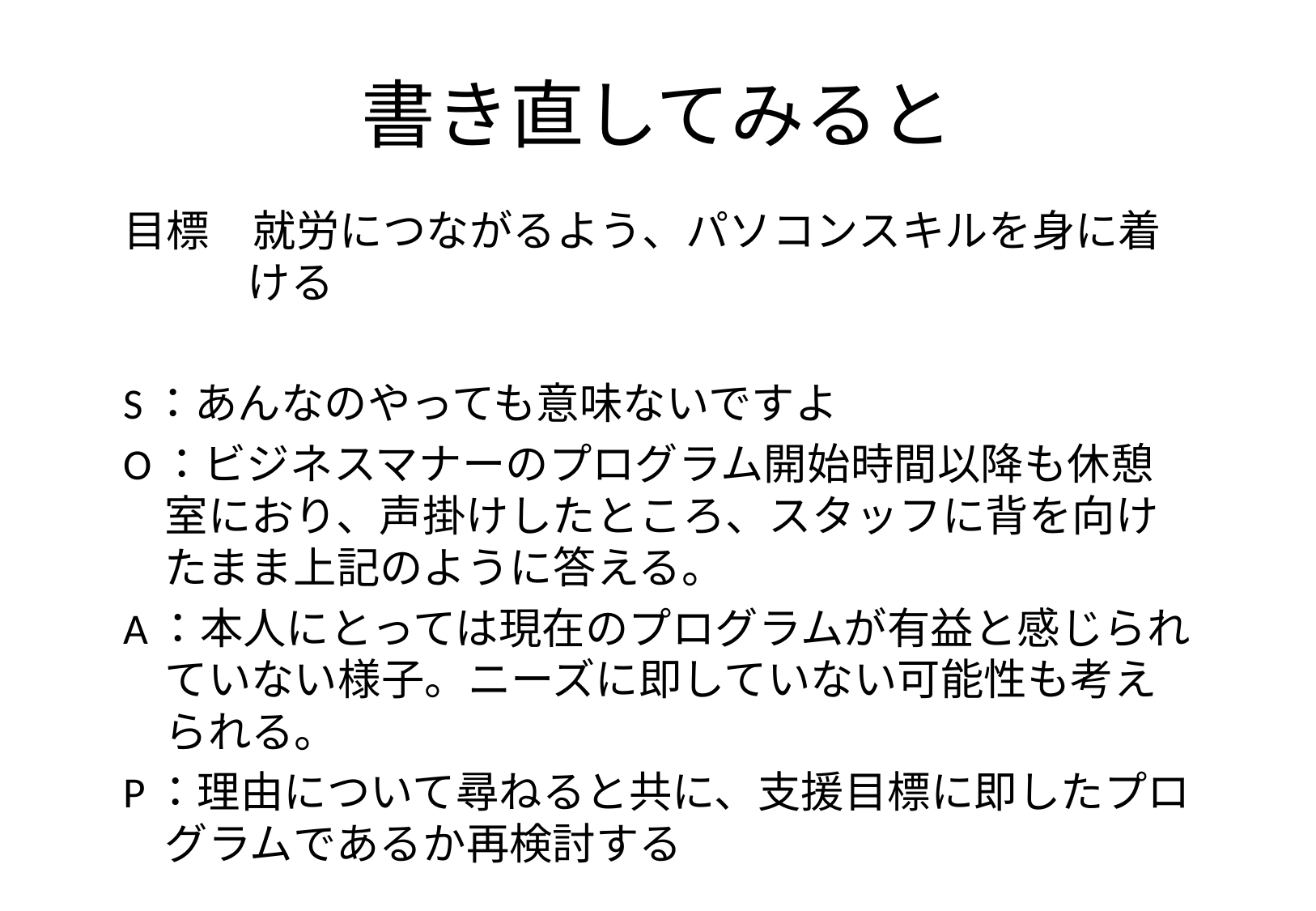

# 書き直してみると
目標　就労につながるよう、パソコンスキルを身に着ける

S：あんなのやっても意味ないですよ
O：ビジネスマナーのプログラム開始時間以降も休憩室におり、声掛けしたところ、スタッフに背を向けたまま上記のように答える。
A：本人にとっては現在のプログラムが有益と感じられていない様子。ニーズに即していない可能性も考えられる。
P：理由について尋ねると共に、支援目標に即したプログラムであるか再検討する